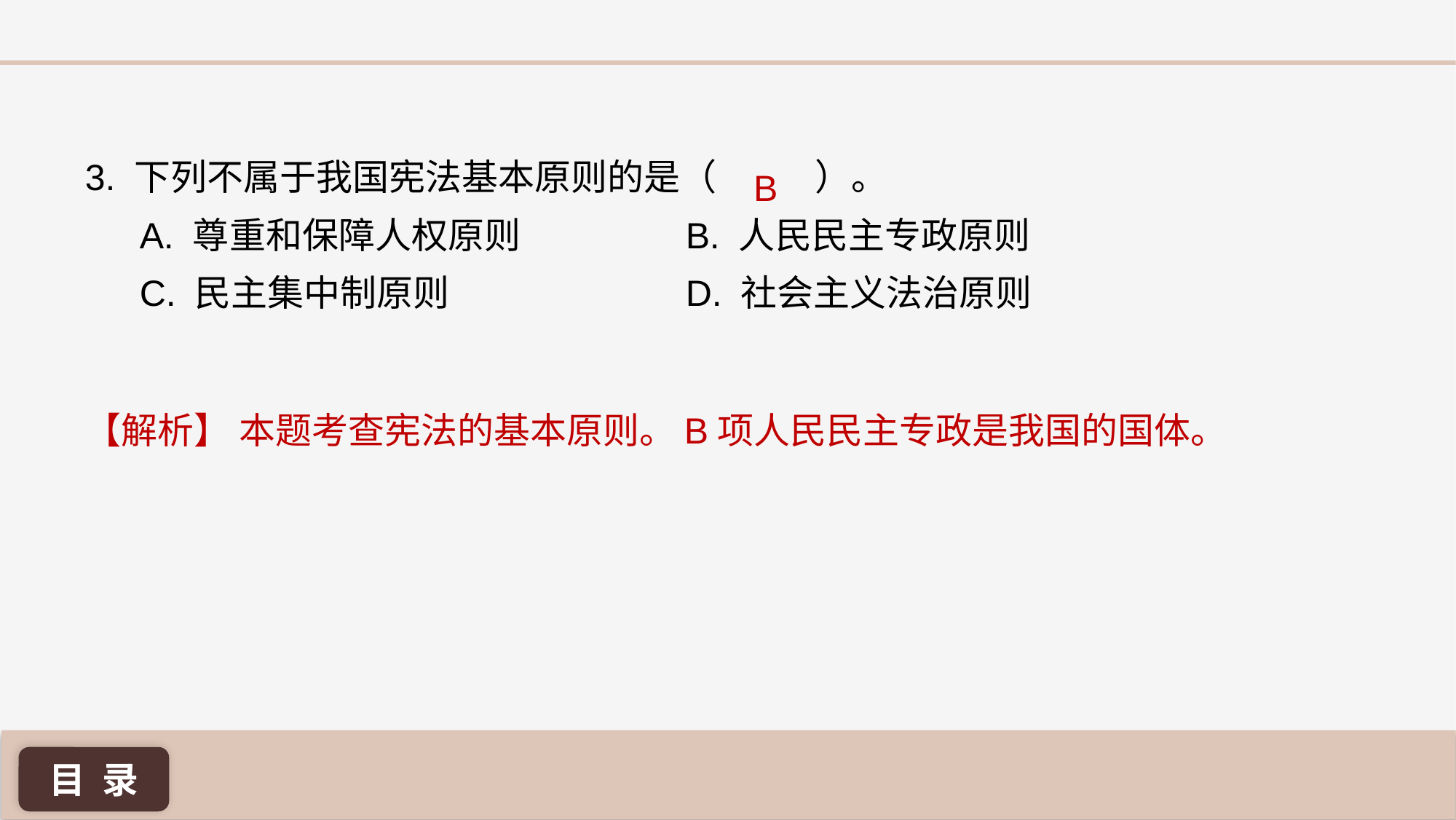

3. 下列不属于我国宪法基本原则的是（            ）。
A. 尊重和保障人权原则 		B. 人民民主专政原则
C. 民主集中制原则 			D. 社会主义法治原则
B
【解析】 本题考查宪法的基本原则。B项人民民主专政是我国的国体。